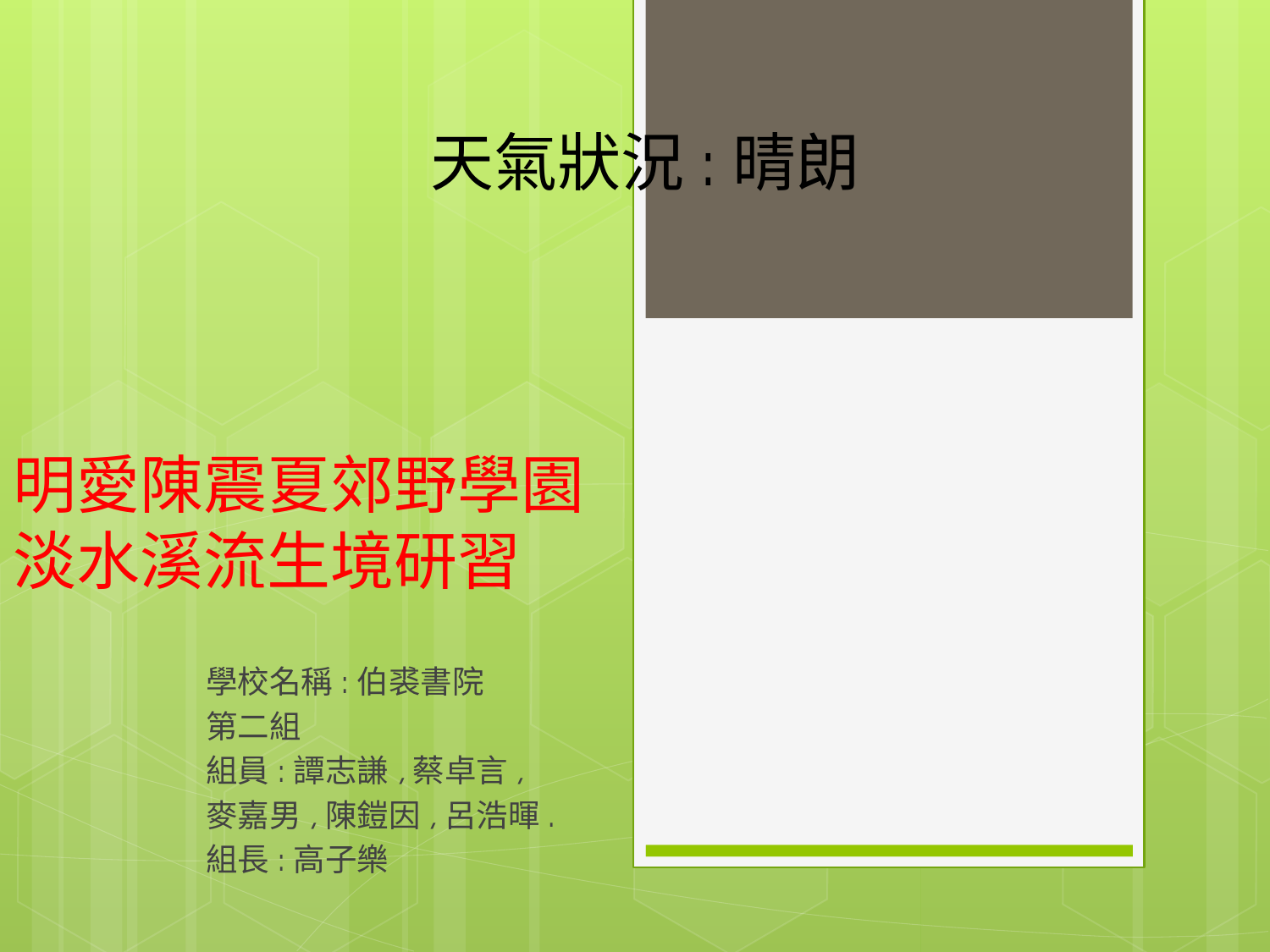

天氣狀況:晴朗
# 明愛陳震夏郊野學園 淡水溪流生境研習
學校名稱:伯裘書院
第二組
組員:譚志謙,蔡卓言,
麥嘉男,陳鎧因,呂浩暉.
組長:高子樂